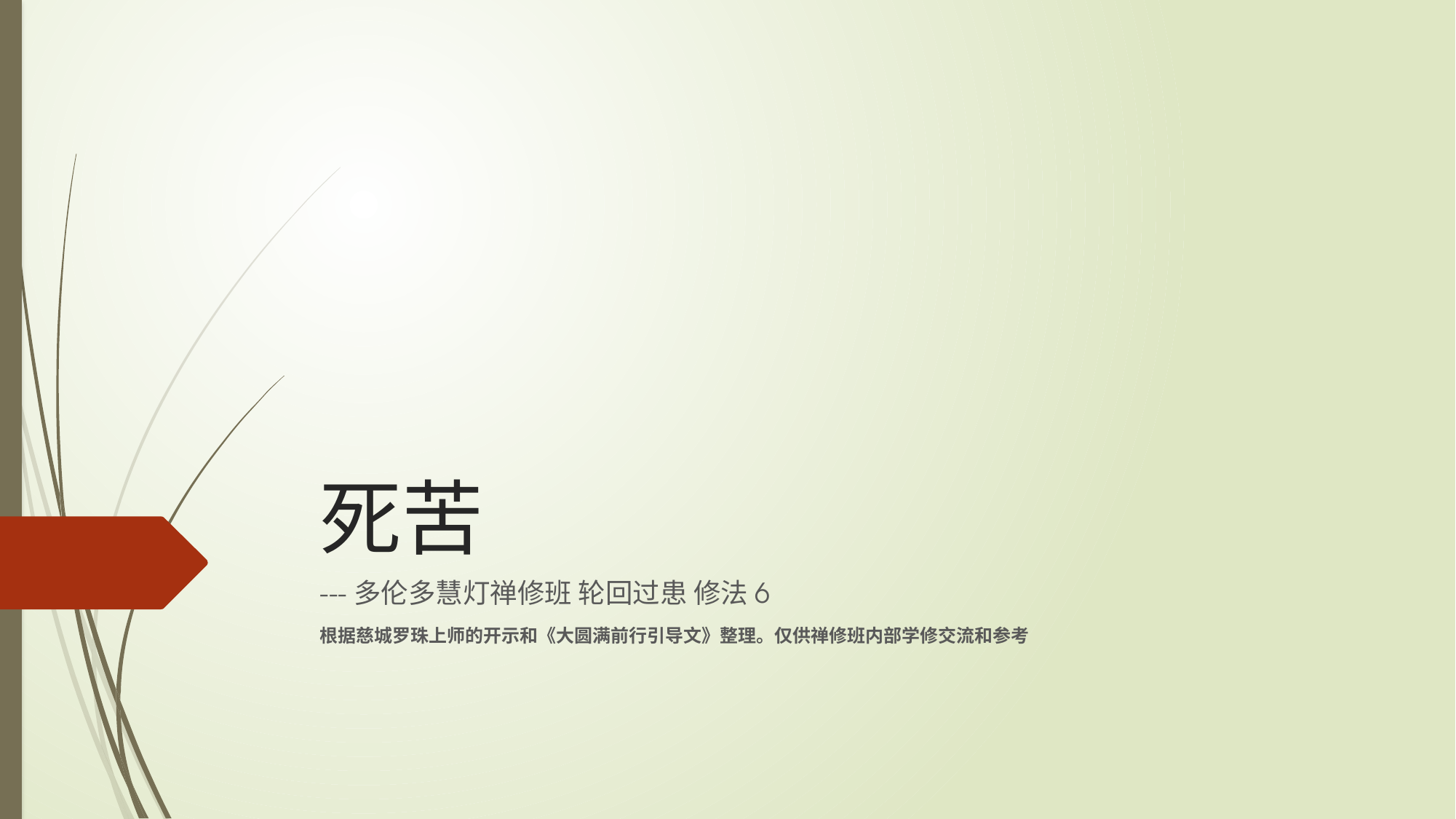

# 死苦
---多伦多慧灯禅修班 轮回过患 修法6
根据慈城罗珠上师的开示和《大圆满前行引导文》整理。仅供禅修班内部学修交流和参考